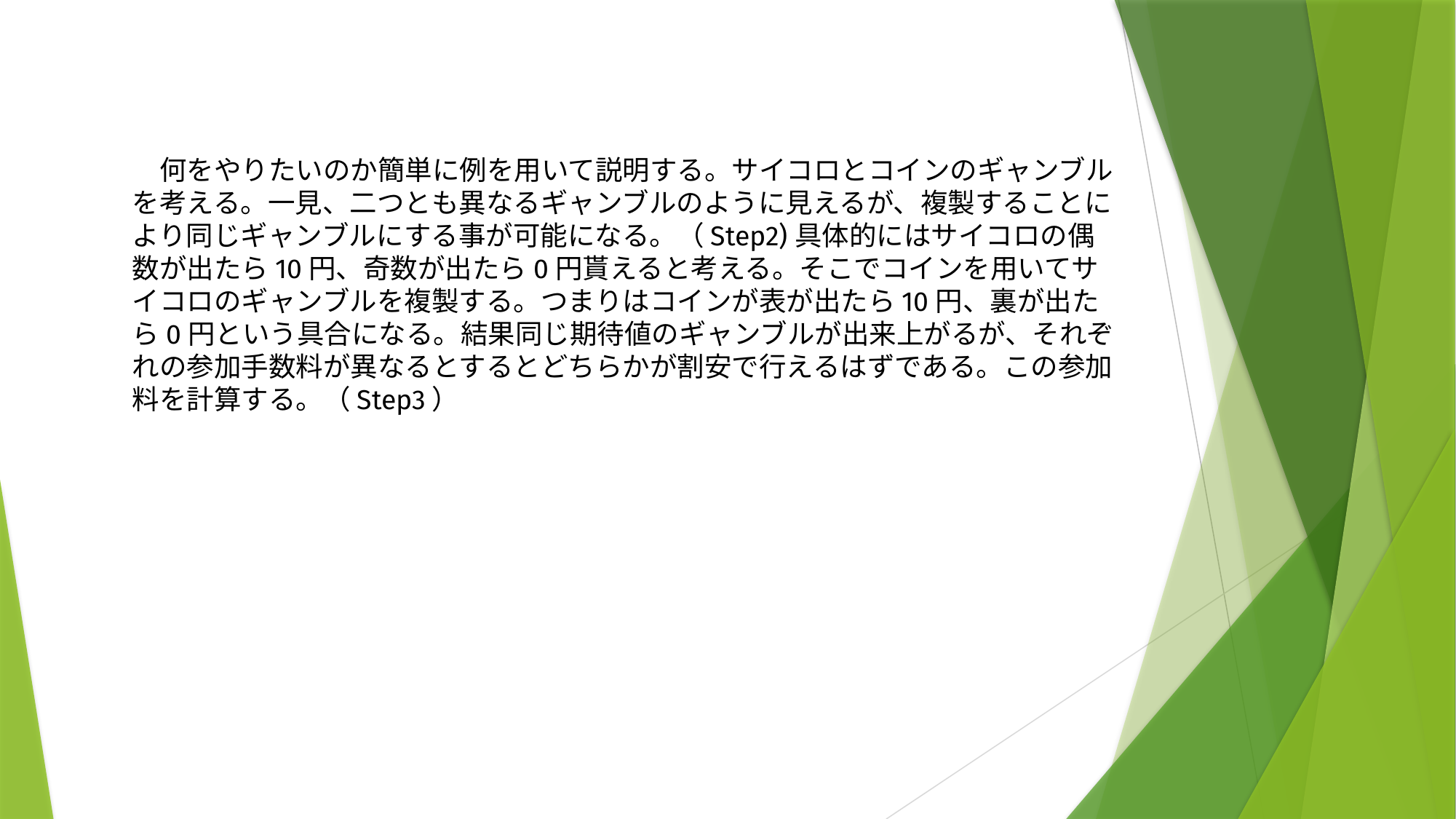

何をやりたいのか簡単に例を用いて説明する。サイコロとコインのギャンブルを考える。一見、二つとも異なるギャンブルのように見えるが、複製することにより同じギャンブルにする事が可能になる。（Step2)具体的にはサイコロの偶数が出たら10円、奇数が出たら0円貰えると考える。そこでコインを用いてサイコロのギャンブルを複製する。つまりはコインが表が出たら10円、裏が出たら0円という具合になる。結果同じ期待値のギャンブルが出来上がるが、それぞれの参加手数料が異なるとするとどちらかが割安で行えるはずである。この参加料を計算する。（Step3）